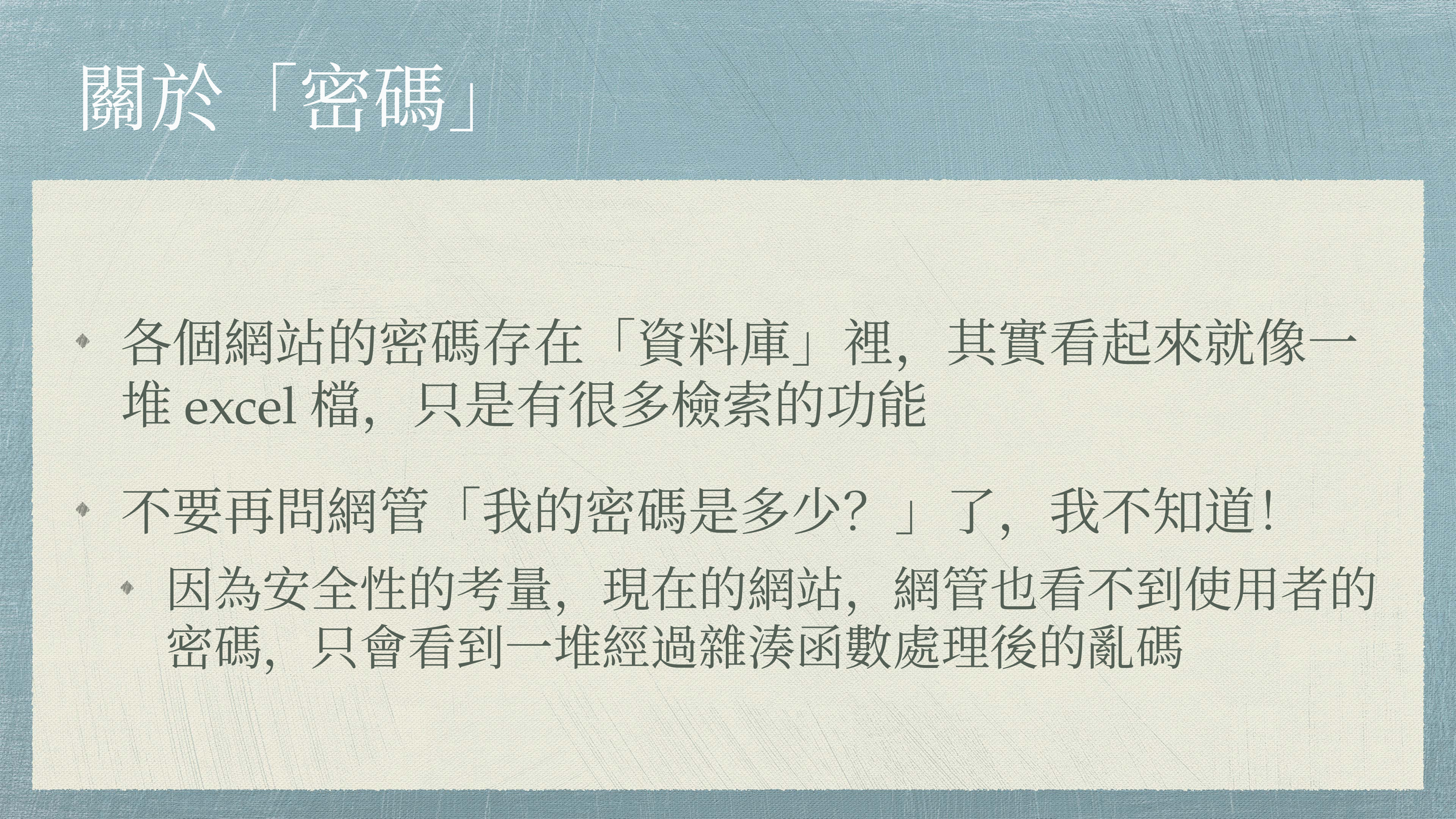

# 關於「密碼」
各個網站的密碼存在「資料庫」裡，其實看起來就像一堆excel檔，只是有很多檢索的功能
不要再問網管「我的密碼是多少？」了，我不知道！
因為安全性的考量，現在的網站，網管也看不到使用者的密碼，只會看到一堆經過雜湊函數處理後的亂碼